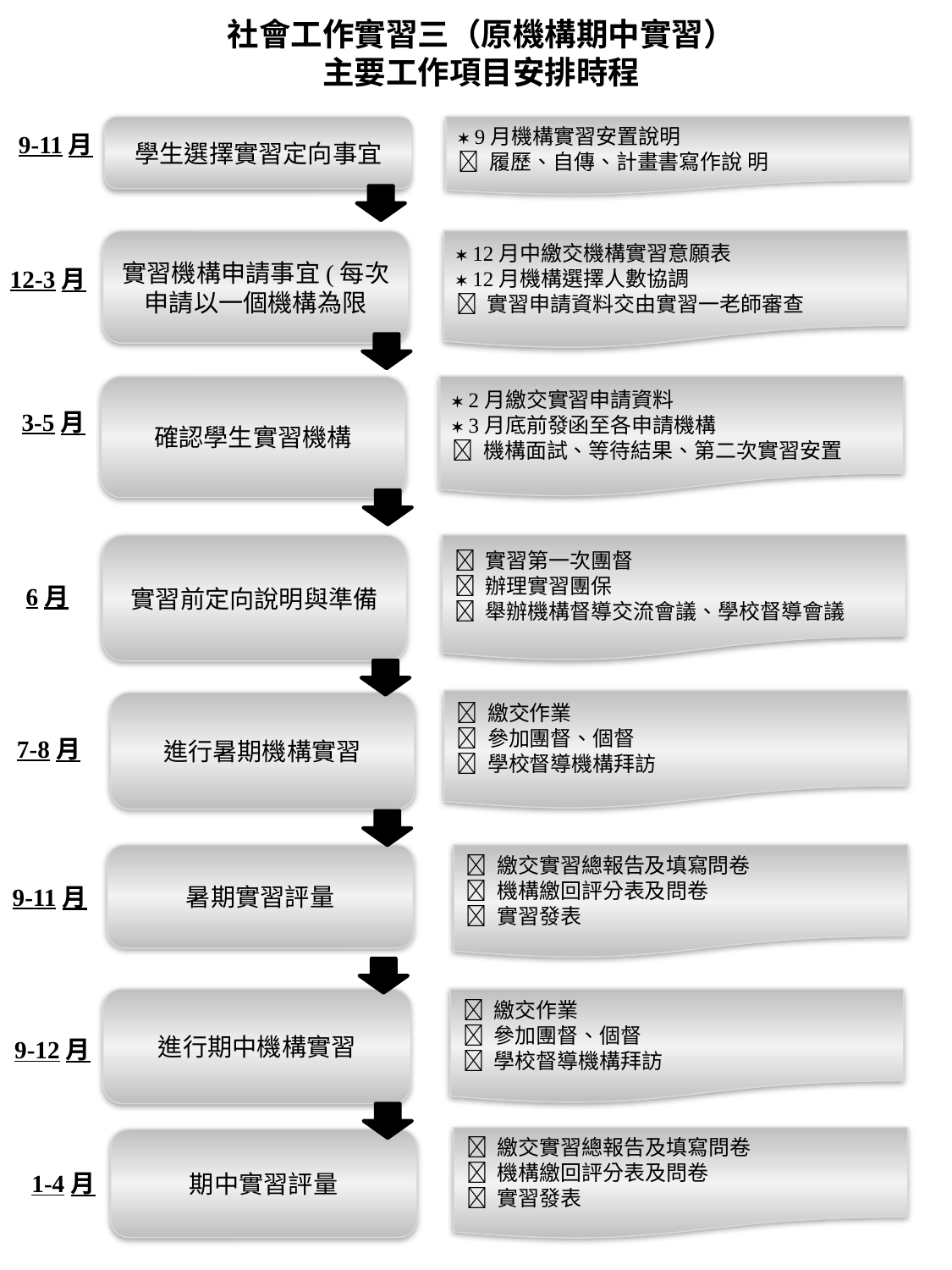

社會工作實習三（原機構期中實習）
主要工作項目安排時程
∗ 9月機構實習安置說明
∗ 履歷、自傳、計畫書寫作說 明
學生選擇實習定向事宜
9-11月

∗ 12月中繳交機構實習意願表
∗ 12月機構選擇人數協調
∗ 實習申請資料交由實習一老師審查
實習機構申請事宜(每次申請以一個機構為限
12-3月

∗ 2月繳交實習申請資料
∗ 3月底前發函至各申請機構
∗ 機構面試、等待結果、第二次實習安置
確認學生實習機構
3-5月

實習前定向說明與準備
∗ 實習第一次團督
∗ 辦理實習團保
∗ 舉辦機構督導交流會議、學校督導會議
6月

∗ 繳交作業
∗ 參加團督、個督
∗ 學校督導機構拜訪
進行暑期機構實習
7-8月

暑期實習評量
∗ 繳交實習總報告及填寫問卷
∗ 機構繳回評分表及問卷
∗ 實習發表
9-11月

進行期中機構實習
∗ 繳交作業
∗ 參加團督、個督
∗ 學校督導機構拜訪
9-12月

∗ 繳交實習總報告及填寫問卷
∗ 機構繳回評分表及問卷
∗ 實習發表
期中實習評量
1-4月